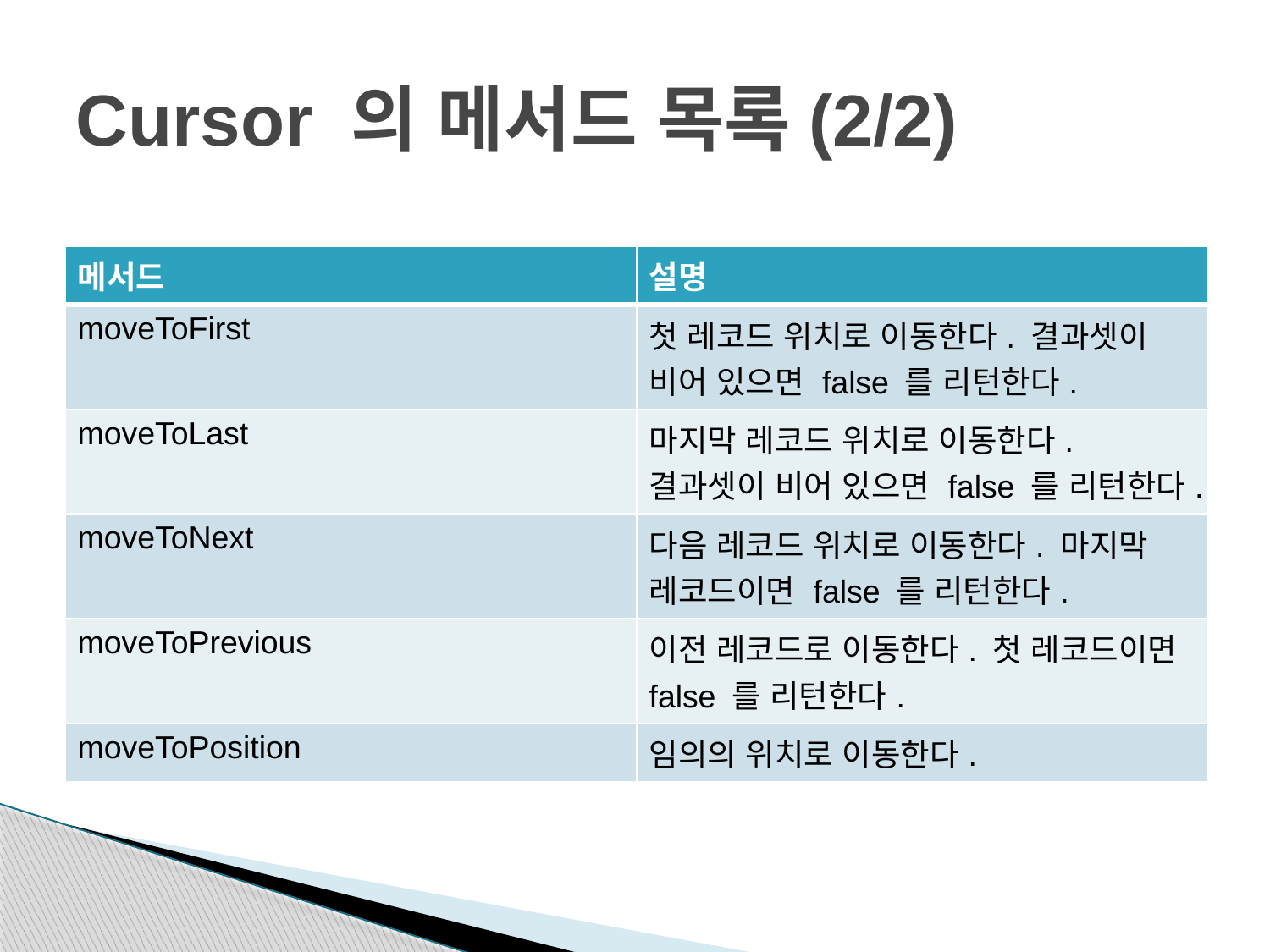

# Cursor 의 메서드 목록(2/2)
| 메서드 | 설명 |
| --- | --- |
| moveToFirst | 첫 레코드 위치로 이동한다. 결과셋이 비어 있으면 false 를 리턴한다. |
| moveToLast | 마지막 레코드 위치로 이동한다. 결과셋이 비어 있으면 false 를 리턴한다. |
| moveToNext | 다음 레코드 위치로 이동한다. 마지막 레코드이면 false 를 리턴한다. |
| moveToPrevious | 이전 레코드로 이동한다. 첫 레코드이면 false 를 리턴한다. |
| moveToPosition | 임의의 위치로 이동한다. |